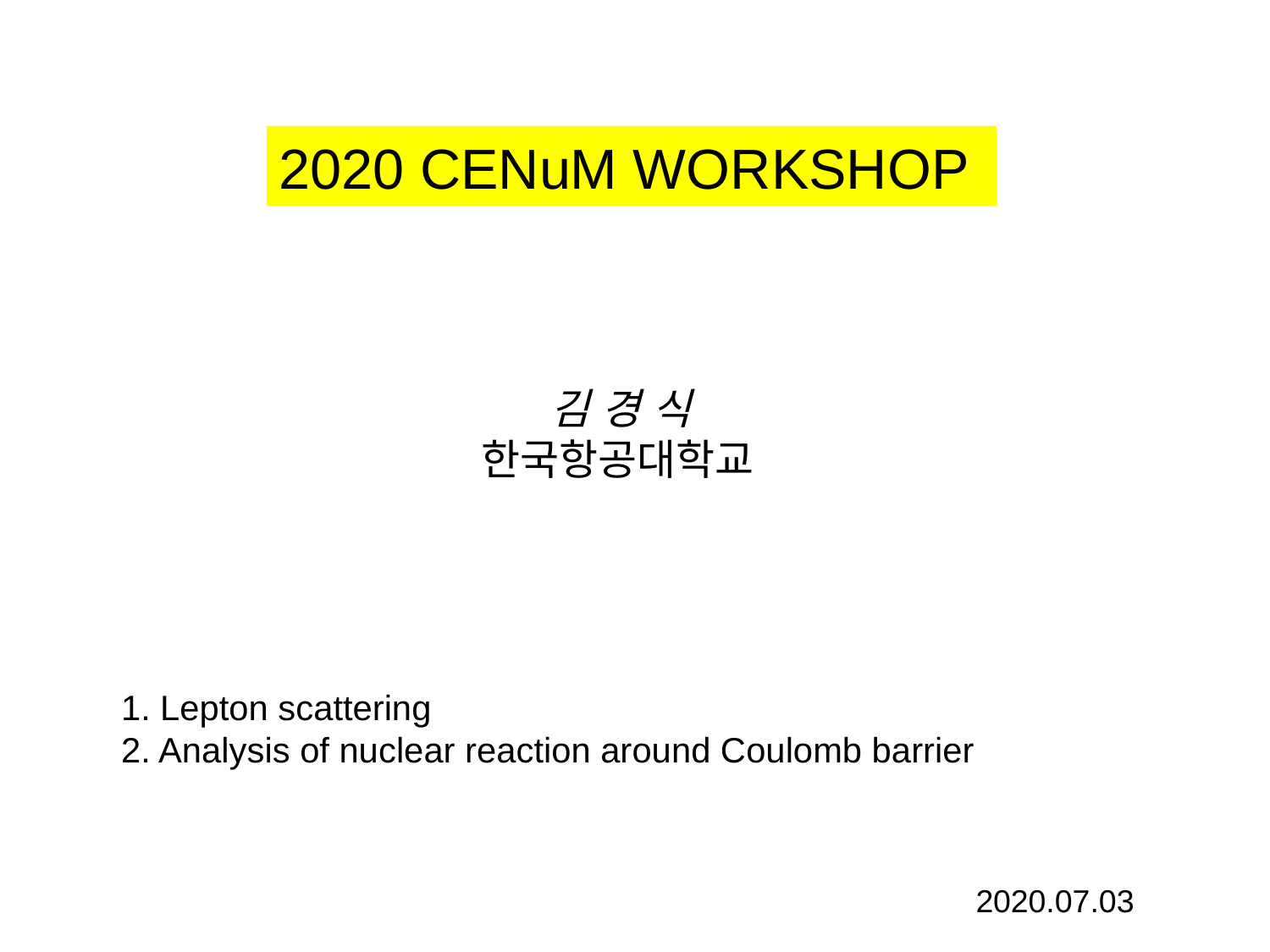

2020 CENuM WORKSHOP
     김 경 식
한국항공대학교
1. Lepton scattering
2. Analysis of nuclear reaction around Coulomb barrier
2020.07.03